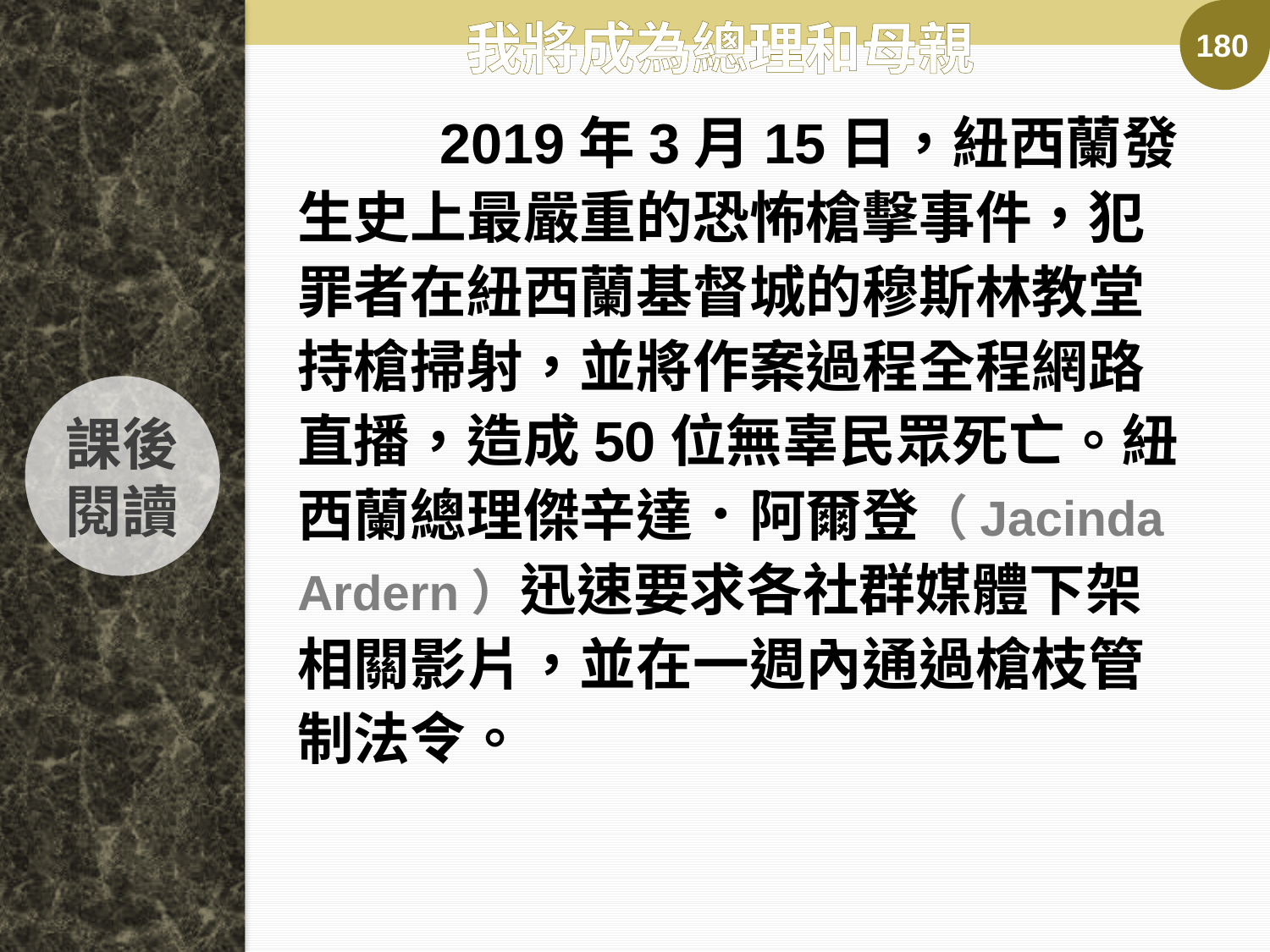

# 我將成為總理和母親
180
	 2019年3月15日，紐西蘭發生史上最嚴重的恐怖槍擊事件，犯罪者在紐西蘭基督城的穆斯林教堂持槍掃射，並將作案過程全程網路直播，造成50位無辜民眾死亡。紐西蘭總理傑辛達．阿爾登（Jacinda Ardern）迅速要求各社群媒體下架相關影片，並在一週內通過槍枝管制法令。